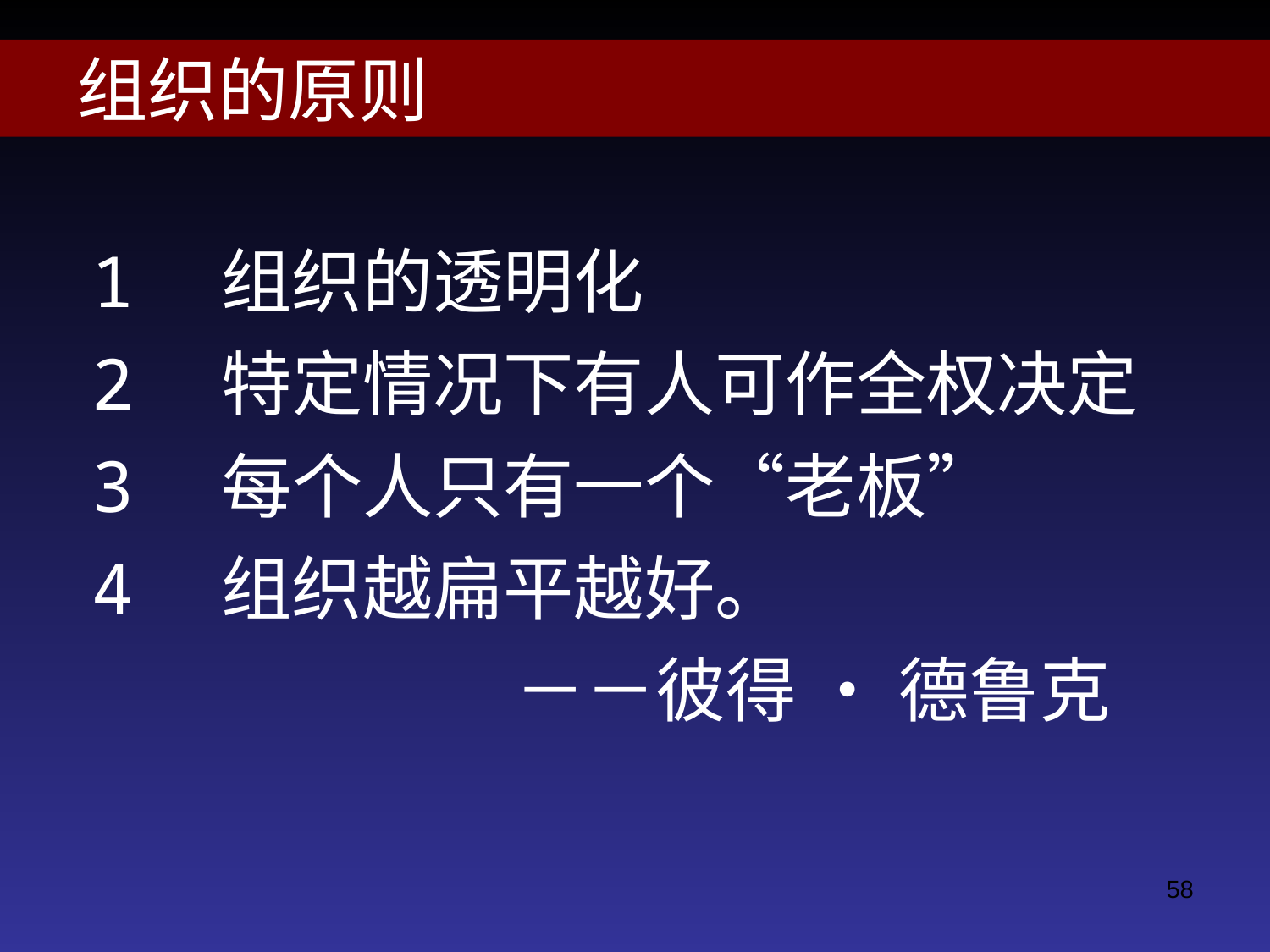

组织的原则

1　组织的透明化
2　特定情况下有人可作全权决定
3　每个人只有一个“老板”
4　组织越扁平越好。
　　　　　　－－彼得 • 德鲁克
58